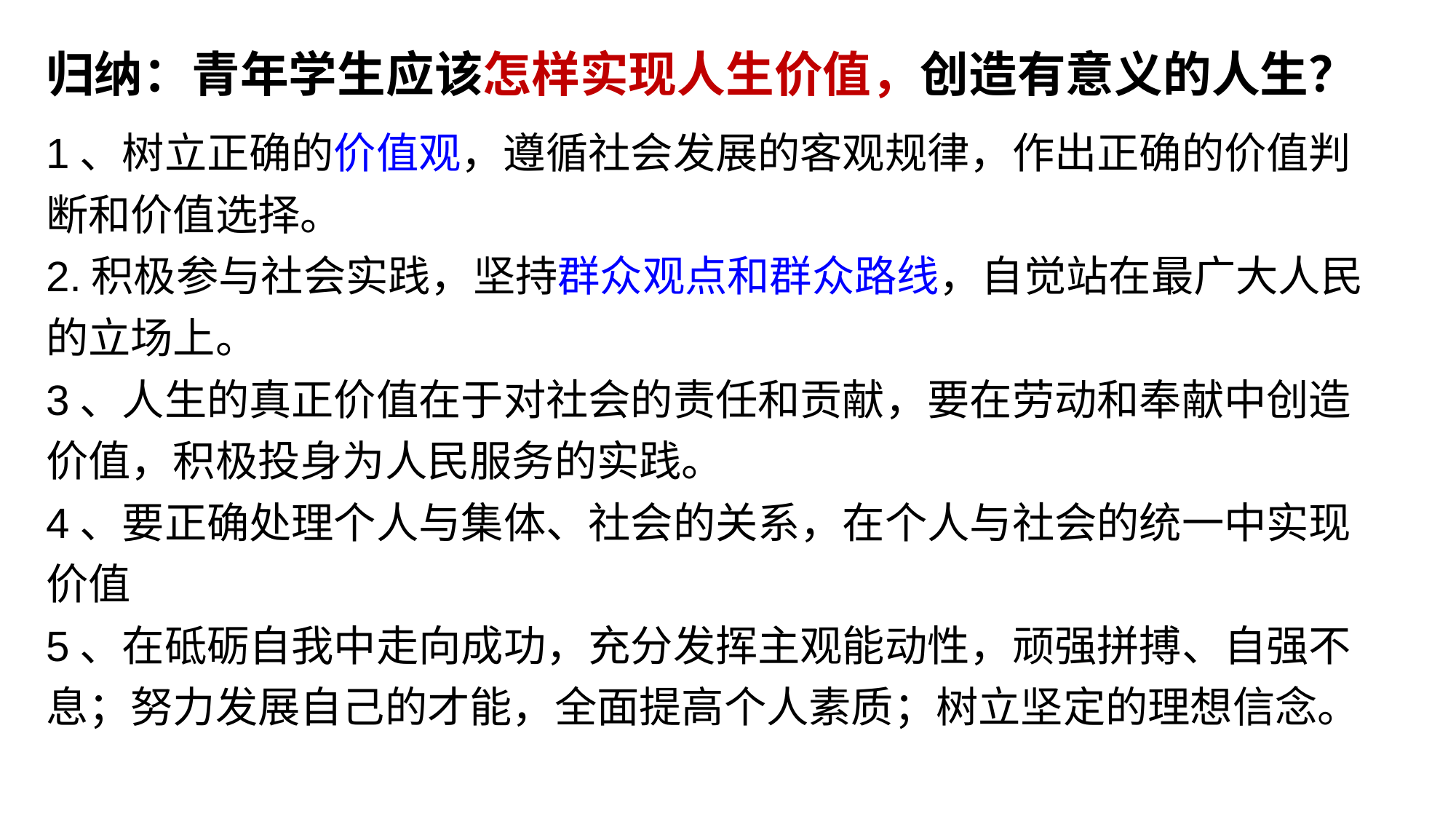

归纳：青年学生应该怎样实现人生价值，创造有意义的人生？
1、树立正确的价值观，遵循社会发展的客观规律，作出正确的价值判断和价值选择。
2.积极参与社会实践，坚持群众观点和群众路线，自觉站在最广大人民的立场上。
3、人生的真正价值在于对社会的责任和贡献，要在劳动和奉献中创造价值，积极投身为人民服务的实践。
4、要正确处理个人与集体、社会的关系，在个人与社会的统一中实现价值
5、在砥砺自我中走向成功，充分发挥主观能动性，顽强拼搏、自强不息；努力发展自己的才能，全面提高个人素质；树立坚定的理想信念。